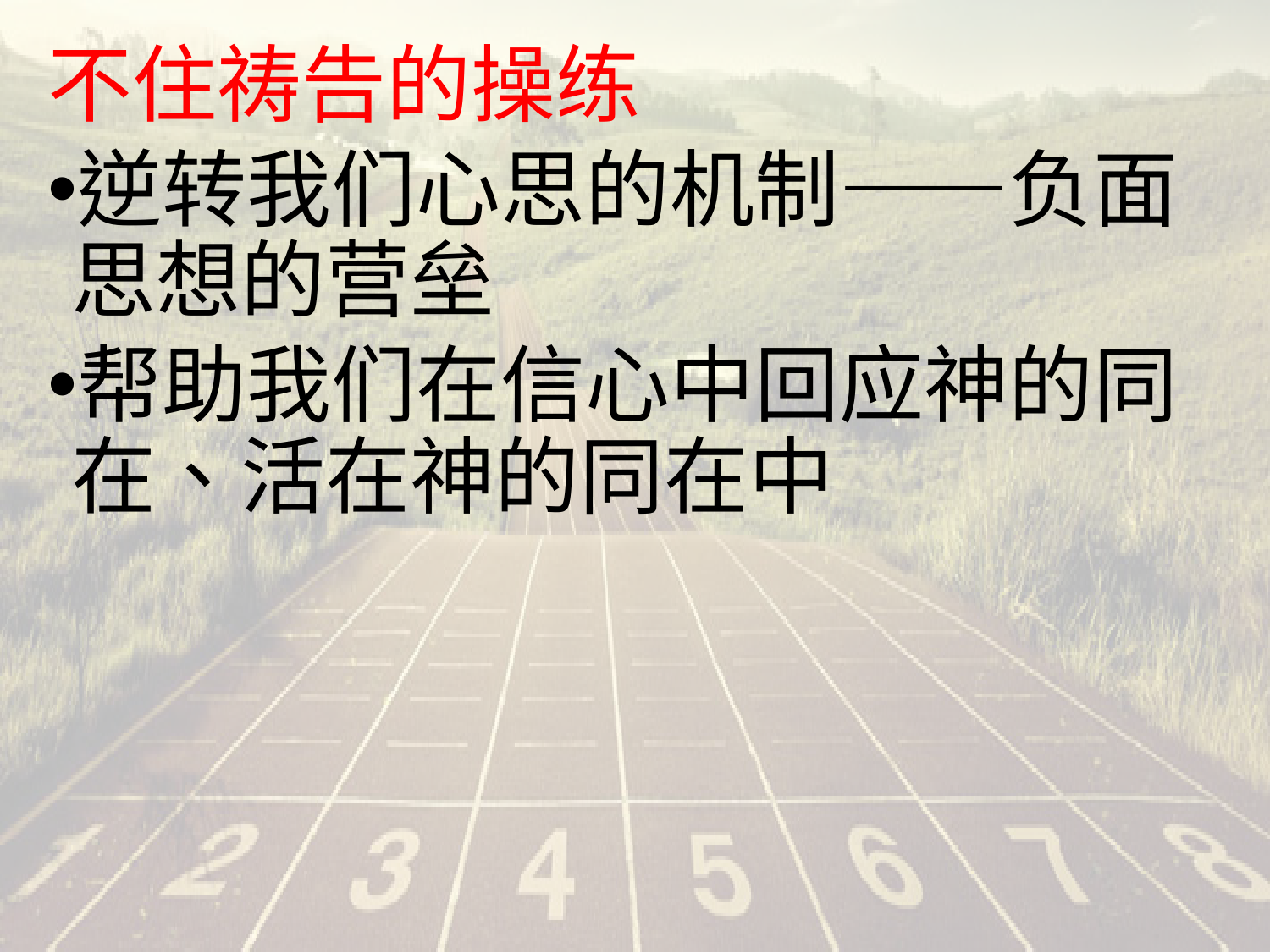

#
不住祷告的操练
逆转我们心思的机制——负面思想的营垒
帮助我们在信心中回应神的同在、活在神的同在中